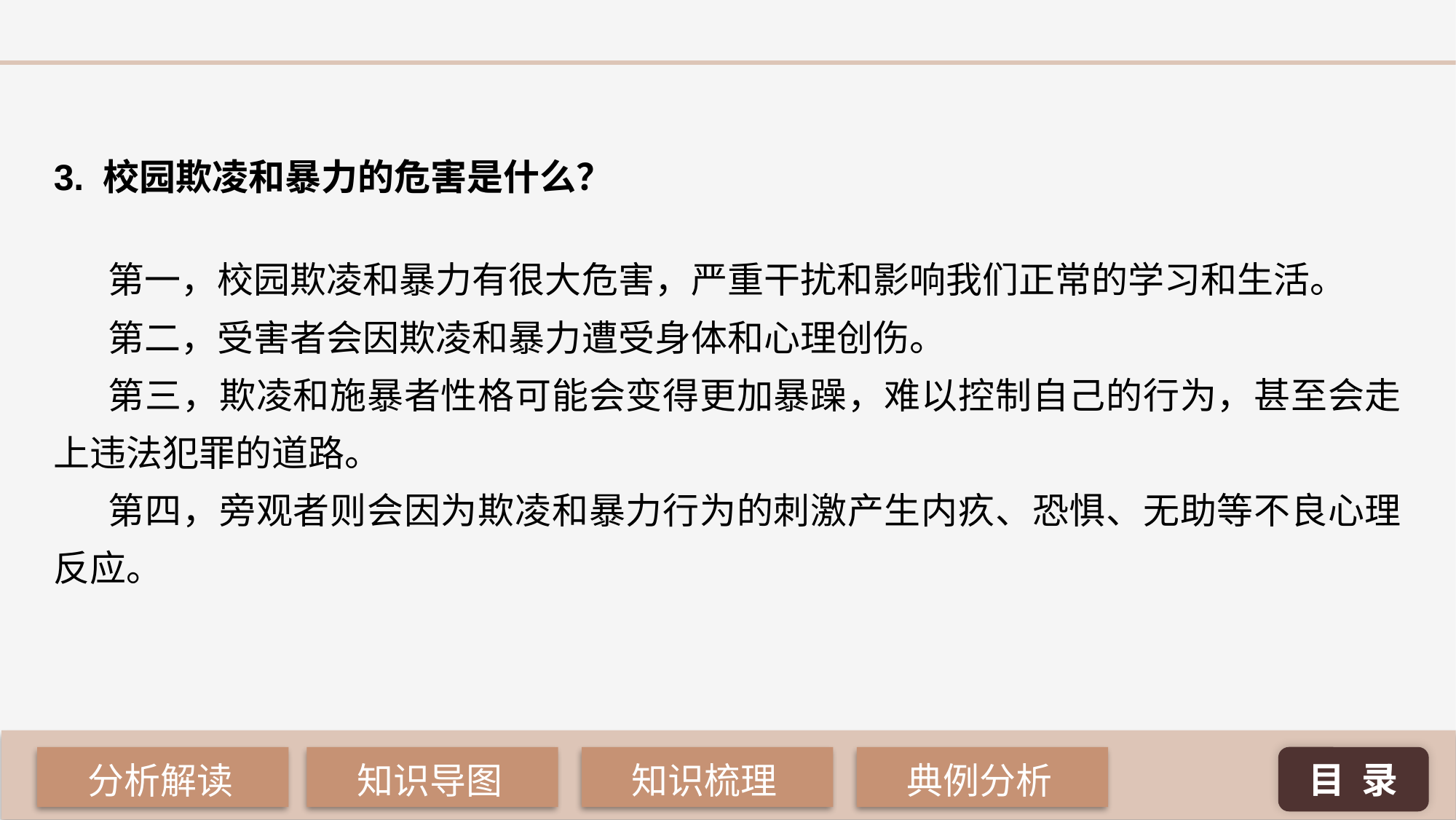

3. 校园欺凌和暴力的危害是什么？
第一，校园欺凌和暴力有很大危害，严重干扰和影响我们正常的学习和生活。
第二，受害者会因欺凌和暴力遭受身体和心理创伤。
第三，欺凌和施暴者性格可能会变得更加暴躁，难以控制自己的行为，甚至会走上违法犯罪的道路。
第四，旁观者则会因为欺凌和暴力行为的刺激产生内疚、恐惧、无助等不良心理反应。